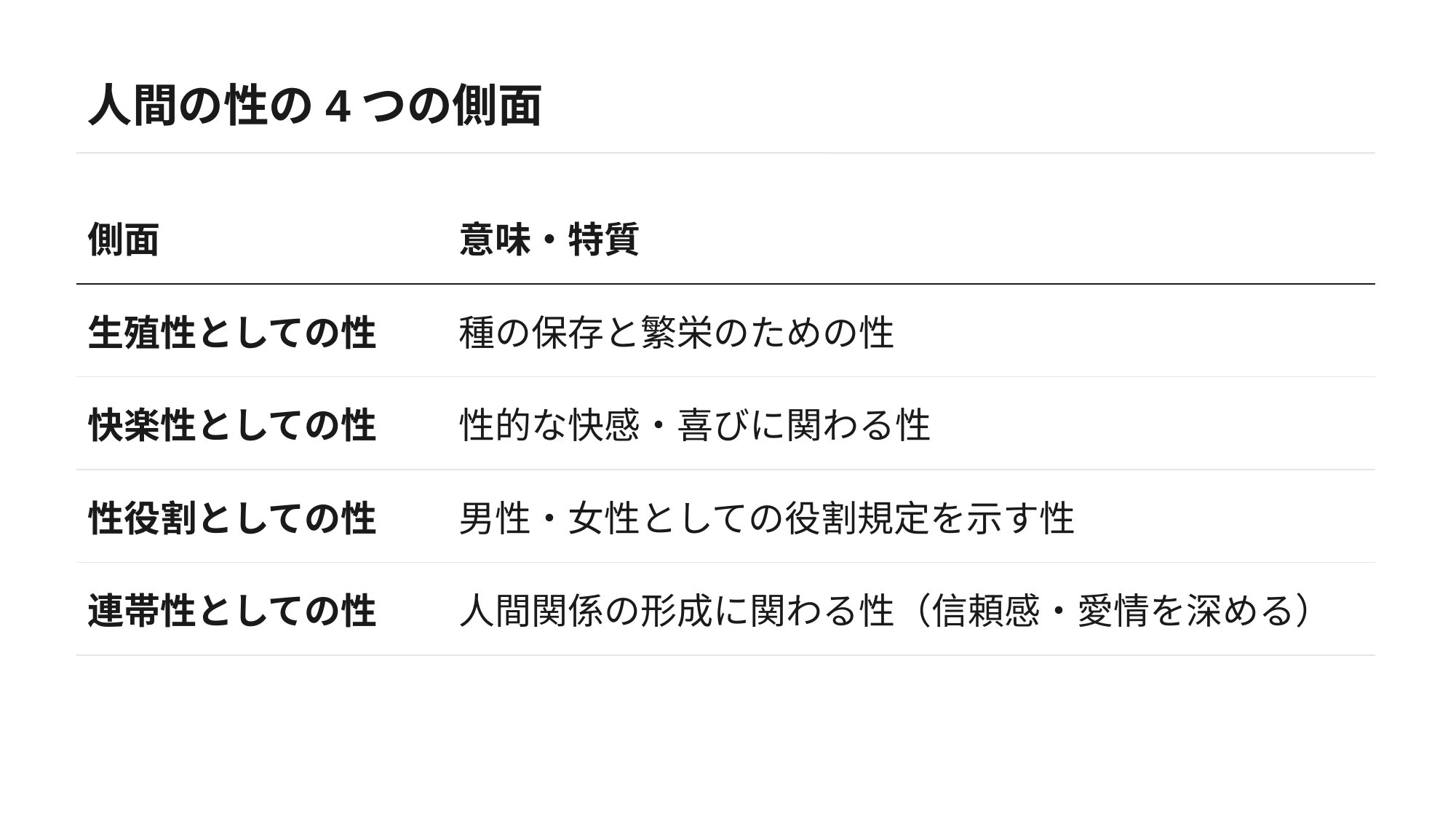

人間の性の4つの側面

| 側面 | 意味・特質 |
| --- | --- |
| 生殖性としての性 | 種の保存と繁栄のための性 |
| 快楽性としての性 | 性的な快感・喜びに関わる性 |
| 性役割としての性 | 男性・女性としての役割規定を示す性 |
| 連帯性としての性 | 人間関係の形成に関わる性（信頼感・愛情を深める） |